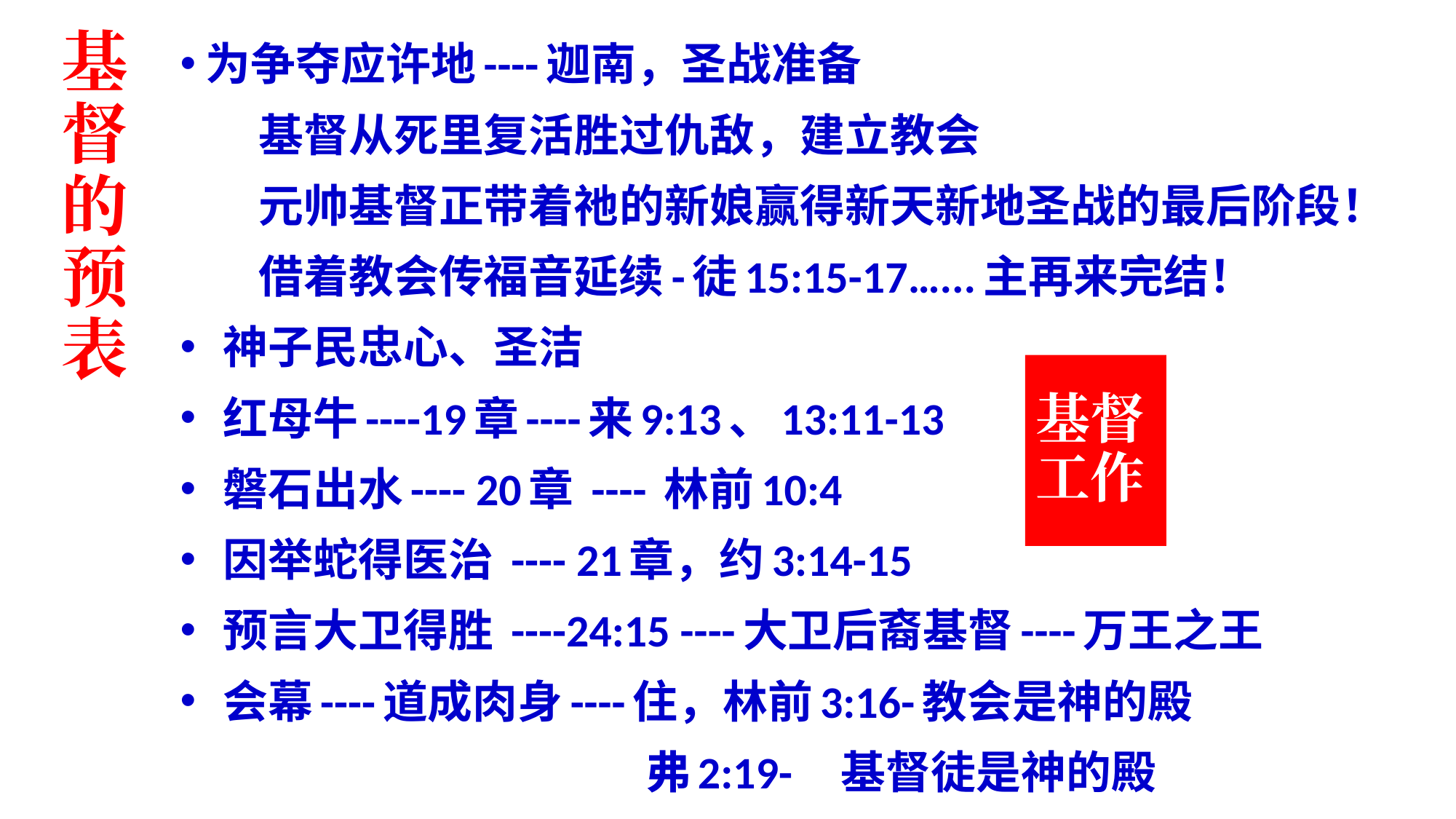

为争夺应许地----迦南，圣战准备
       基督从死里复活胜过仇敌，建立教会
       元帅基督正带着祂的新娘赢得新天新地圣战的最后阶段！
       借着教会传福音延续-徒15:15-17…...主再来完结！
 神子民忠心、圣洁
 红母牛----19章----来9:13、13:11-13
 磐石出水---- 20章 ---- 林前10:4
 因举蛇得医治 ---- 21章，约3:14-15
 预言大卫得胜 ----24:15 ----大卫后裔基督----万王之王
 会幕----道成肉身----住，林前3:16-教会是神的殿
                                             弗2:19-    基督徒是神的殿
		                   启21:3、22  羔羊自己是圣殿

# 基督的预表
基督工作